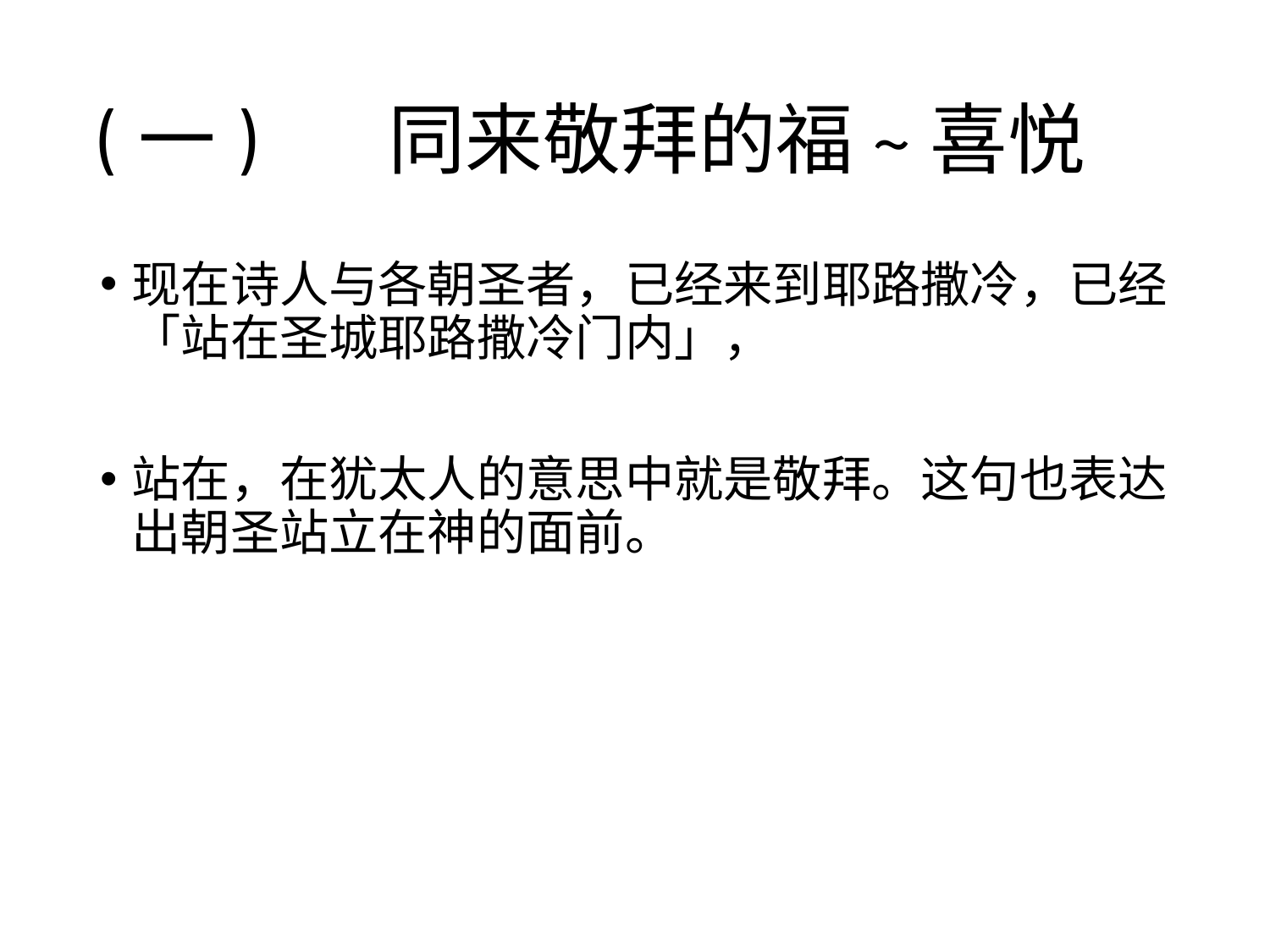

# (一)	 同来敬拜的福~喜悦
现在诗人与各朝圣者，已经来到耶路撒冷，已经「站在圣城耶路撒冷门内」，

站在，在犹太人的意思中就是敬拜。这句也表达出朝圣站立在神的面前。